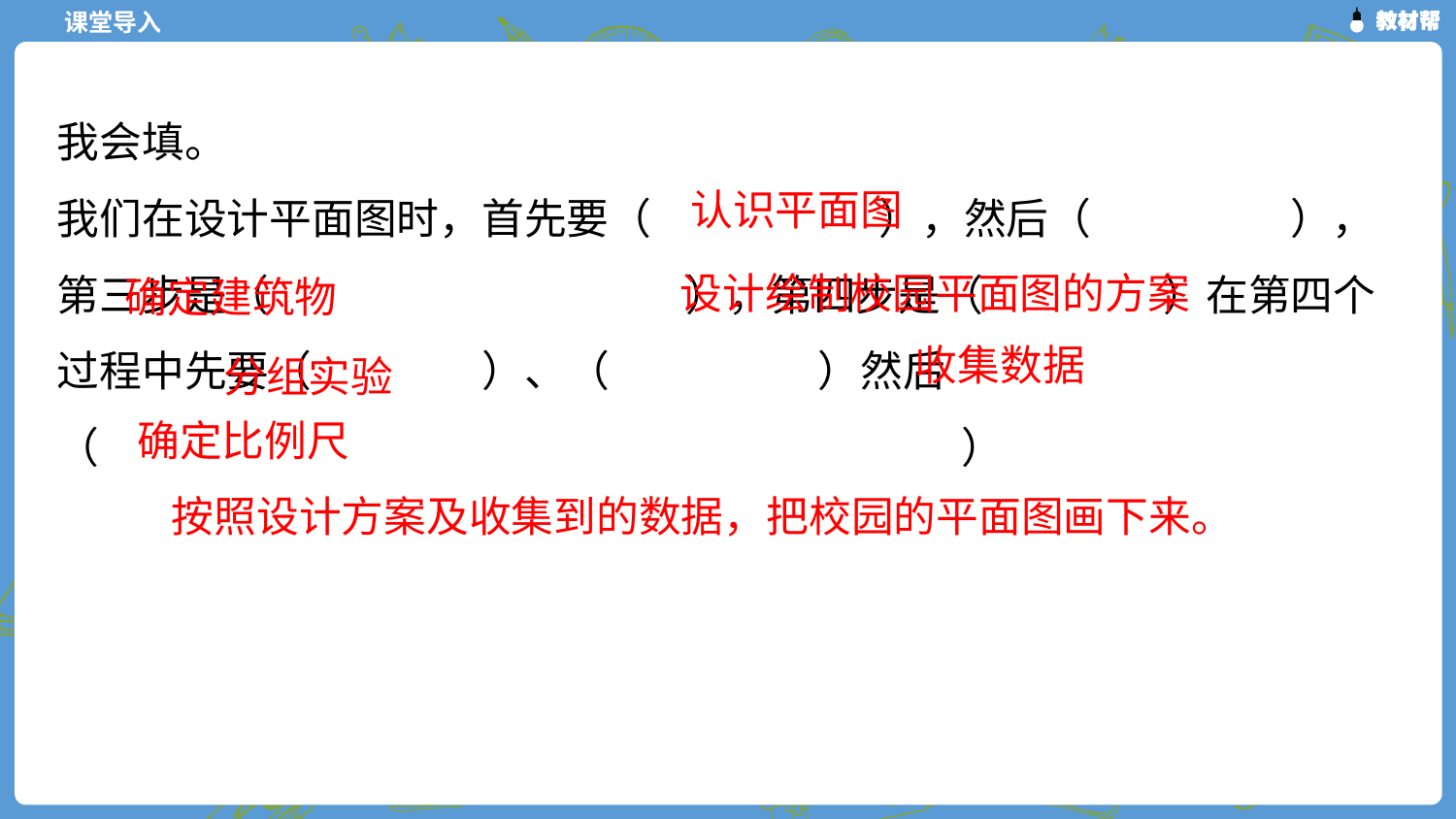

我会填。
我们在设计平面图时，首先要（                        ），然后（                     ），第三步是（                                            ），第四步是（                   ）在第四个过程中先要（                  ）、（                      ）然后
（                                                                                           ）
认识平面图
设计绘制校园平面图的方案
确定建筑物
分组实验
收集数据
确定比例尺
按照设计方案及收集到的数据，把校园的平面图画下来。